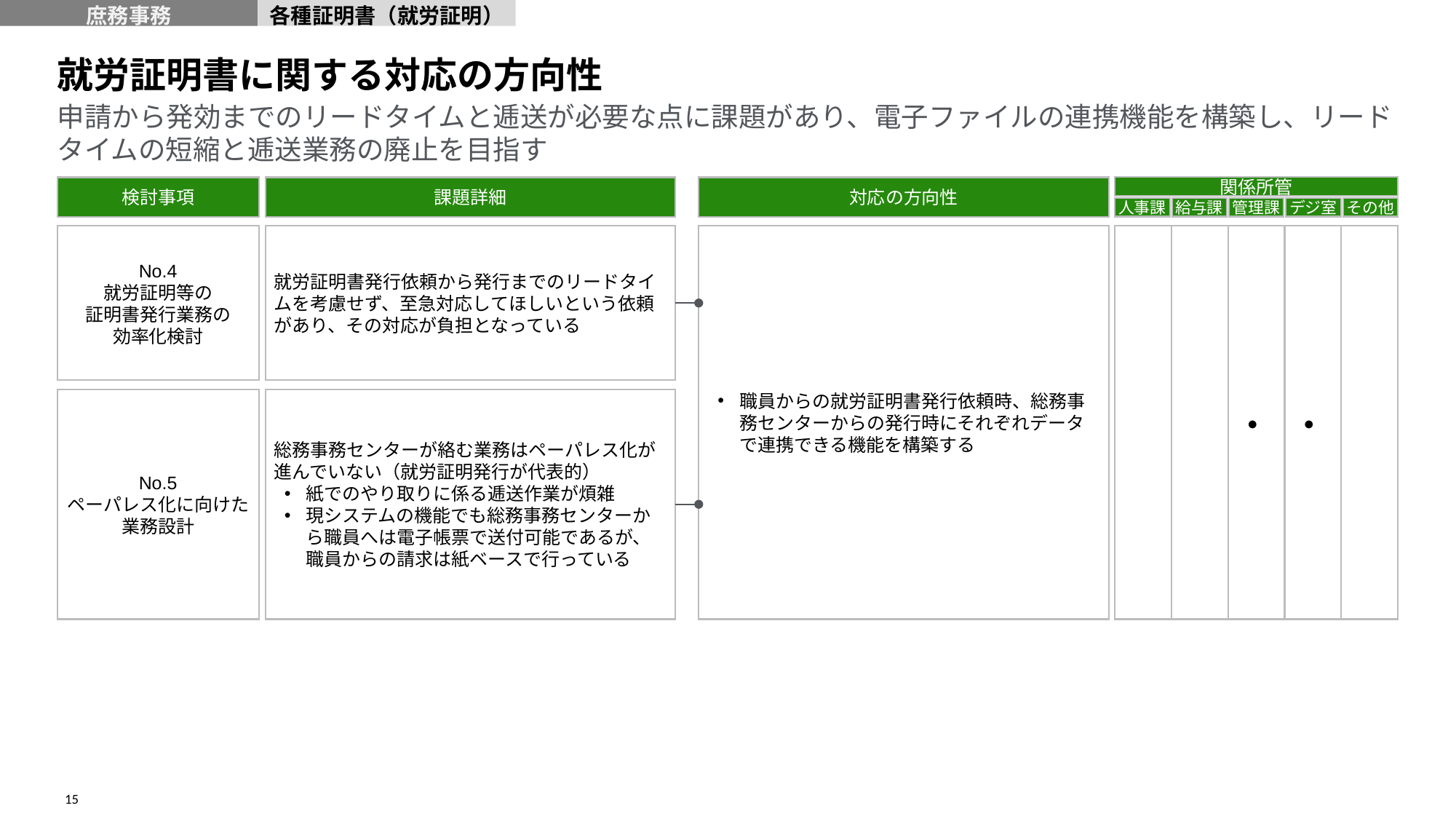

庶務事務
各種証明書（就労証明）
就労証明書に関する対応の方向性
# 申請から発効までのリードタイムと逓送が必要な点に課題があり、電子ファイルの連携機能を構築し、リードタイムの短縮と逓送業務の廃止を目指す
検討事項
課題詳細
対応の方向性
関係所管
人事課
給与課
管理課
デジ室
その他
就労証明書発行依頼から発行までのリードタイムを考慮せず、至急対応してほしいという依頼があり、その対応が負担となっている
職員からの就労証明書発行依頼時、総務事務センターからの発行時にそれぞれデータで連携できる機能を構築する

●
●

No.4
就労証明等の
証明書発行業務の
効率化検討
総務事務センターが絡む業務はペーパレス化が進んでいない（就労証明発行が代表的）
紙でのやり取りに係る逓送作業が煩雑
現システムの機能でも総務事務センターから職員へは電子帳票で送付可能であるが、職員からの請求は紙ベースで行っている
No.5
ペーパレス化に向けた
業務設計
15